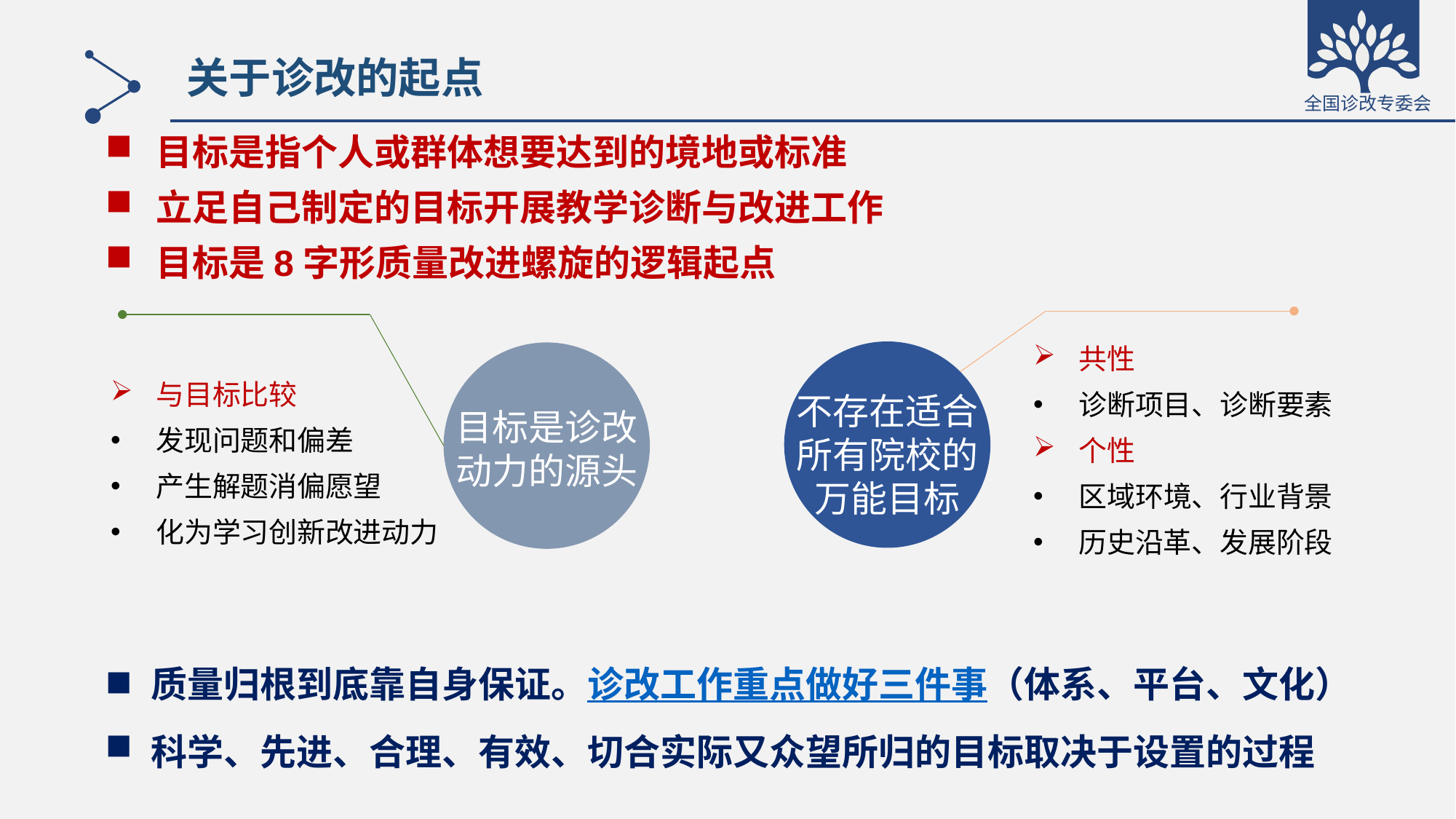

# 关于诊改的起点
目标是指个人或群体想要达到的境地或标准
立足自己制定的目标开展教学诊断与改进工作
目标是8字形质量改进螺旋的逻辑起点
共性
诊断项目、诊断要素
个性
区域环境、行业背景
历史沿革、发展阶段

与目标比较
发现问题和偏差
产生解题消偏愿望
化为学习创新改进动力
不存在适合
所有院校的
万能目标
目标是诊改
动力的源头
质量归根到底靠自身保证。诊改工作重点做好三件事（体系、平台、文化）
科学、先进、合理、有效、切合实际又众望所归的目标取决于设置的过程